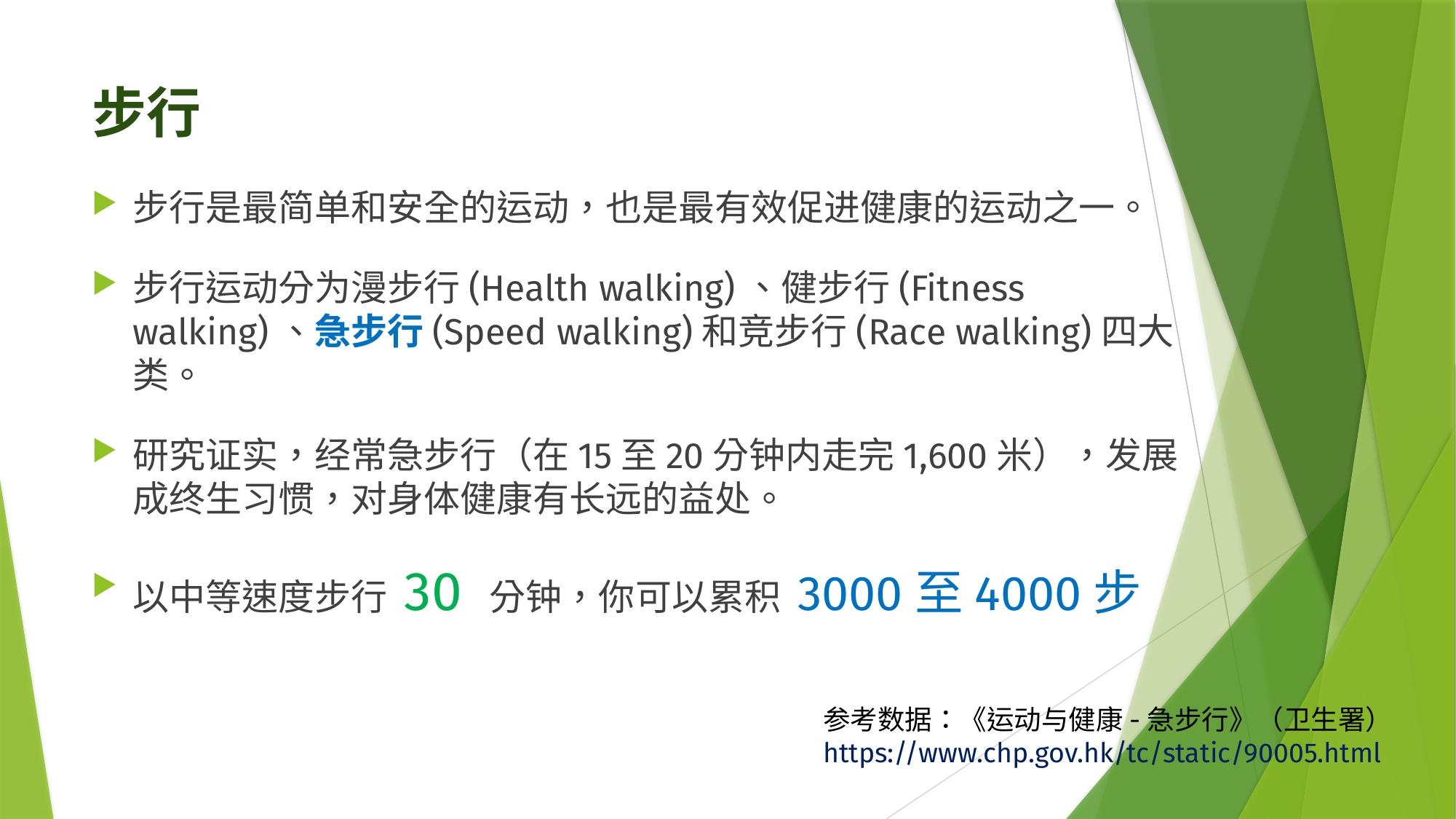

# 步行
步行是最简单和安全的运动，也是最有效促进健康的运动之一。
步行运动分为漫步行(Health walking)、健步行(Fitness walking)、急步行(Speed walking)和竞步行(Race walking)四大类。
研究证实，经常急步行（在15至20分钟内走完1,600米），发展成终生习惯，对身体健康有长远的益处。
以中等速度步行 30 分钟，你可以累积 3000至4000步

参考数据：《运动与健康-急步行》（卫生署）
https://www.chp.gov.hk/tc/static/90005.html